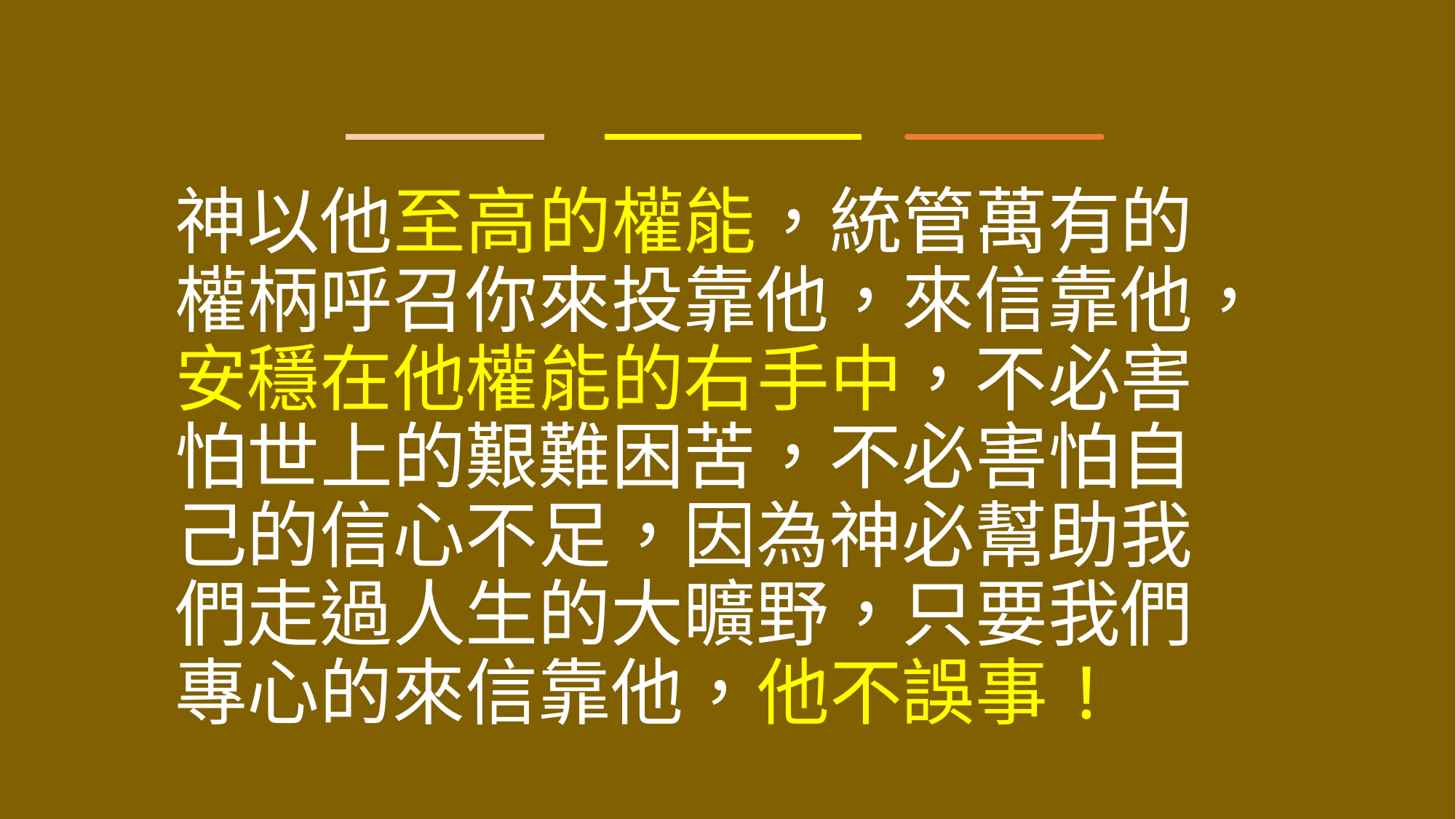

神以他至高的權能，統管萬有的權柄呼召你來投靠他，來信靠他，安穩在他權能的右手中，不必害怕世上的艱難困苦，不必害怕自己的信心不足，因為神必幫助我們走過人生的大曠野，只要我們專心的來信靠他，他不誤事!